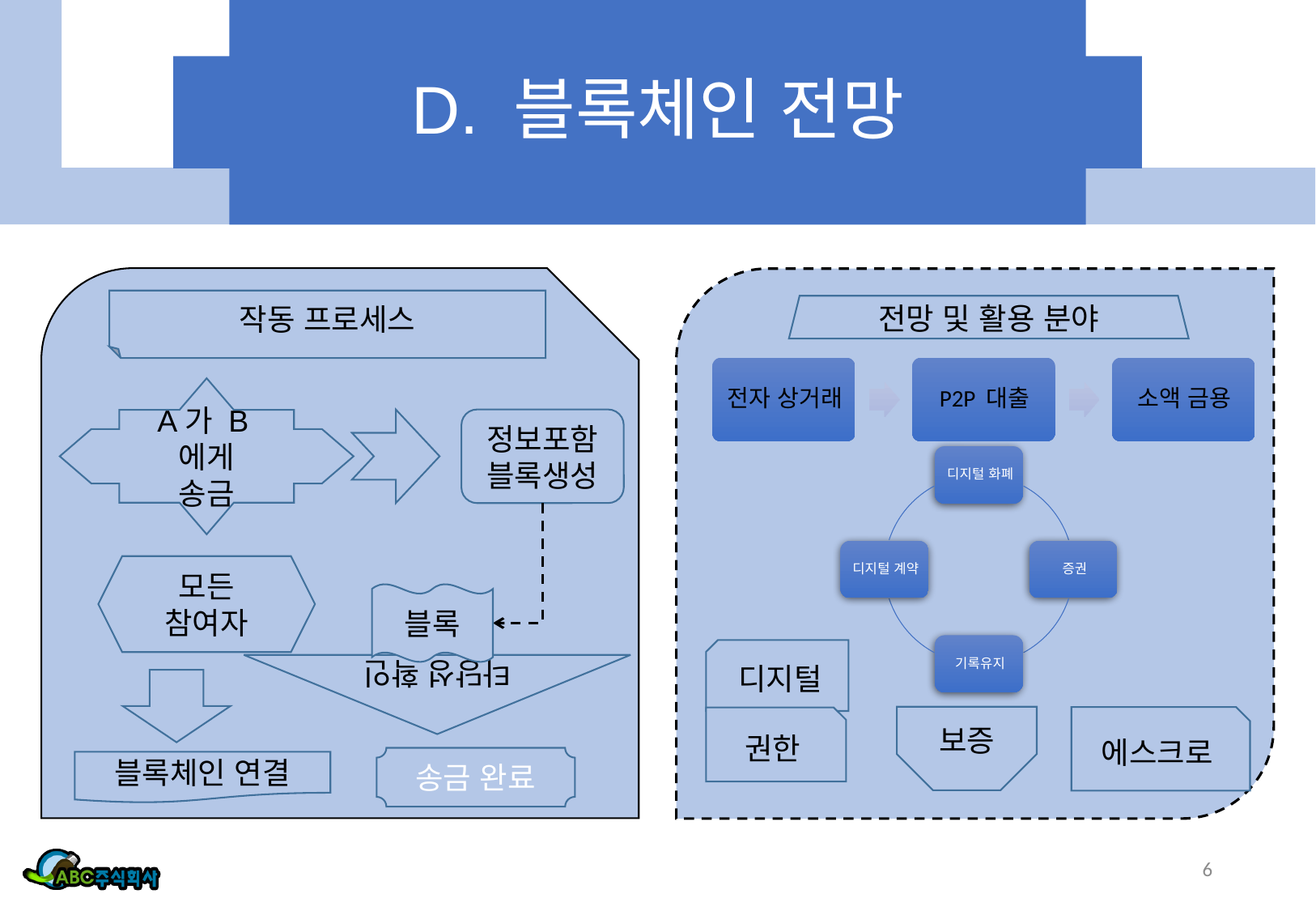

# D. 블록체인 전망

작동 프로세스
A가 B에게
송금

정보포함
블록생성
모든
참여자
블록
타당성 확인

송금 완료
블록체인 연결

전망 및 활용 분야
전자 상거래

P2P 대출

소액 금용
디지털 화폐
증권
기록유지
디지털 계약
디지털

에스크로
권한
보증
6